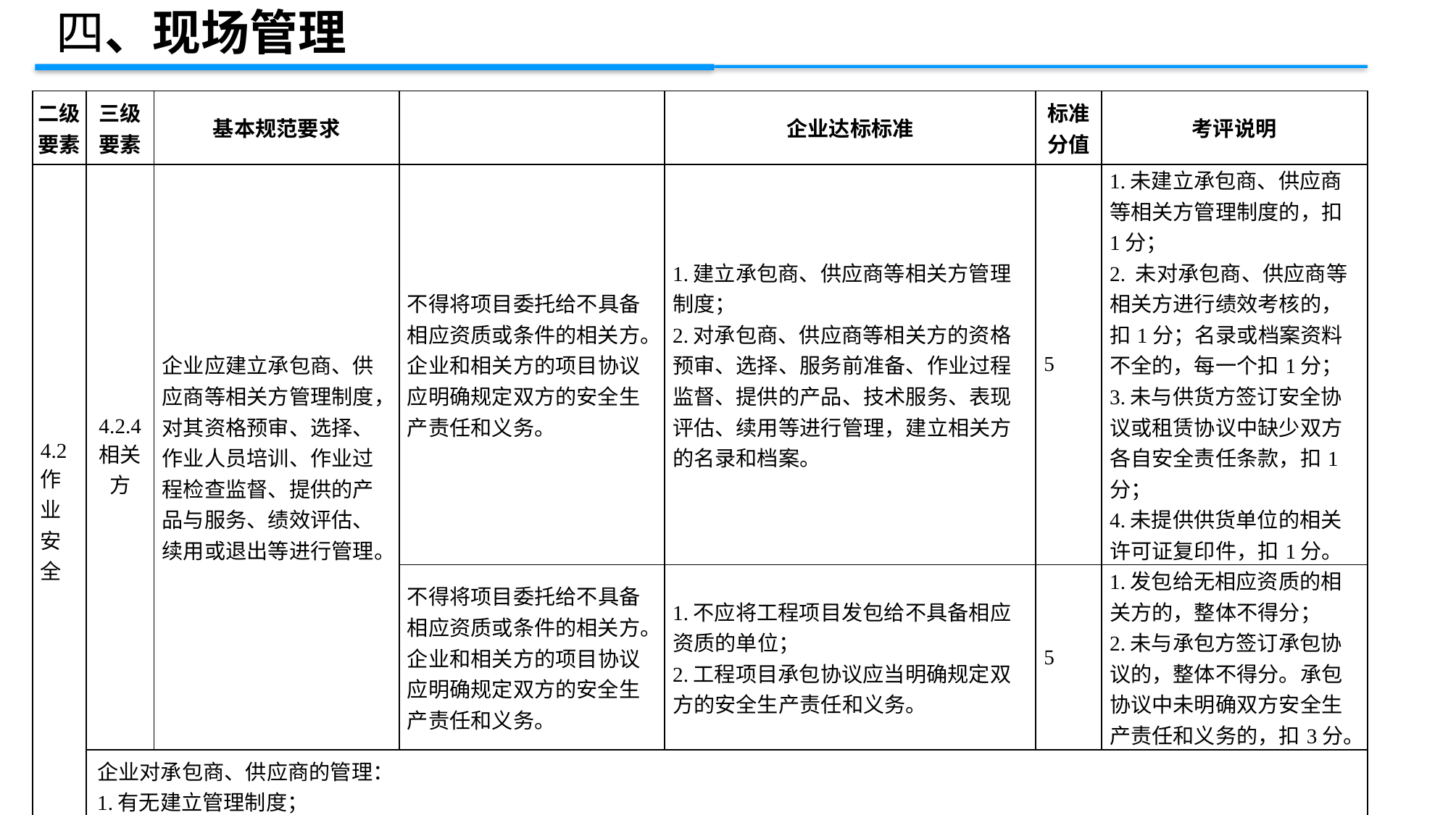

四、现场管理

| 二级 要素 | 三级 要素 | 基本规范要求 |  | 企业达标标准 | 标准 分值 | 考评说明 |
| --- | --- | --- | --- | --- | --- | --- |
| 4.2作业安全 | 4.2.4 相关方 | 企业应建立承包商、供应商等相关方管理制度，对其资格预审、选择、作业人员培训、作业过程检查监督、提供的产品与服务、绩效评估、续用或退出等进行管理。 | 不得将项目委托给不具备相应资质或条件的相关方。企业和相关方的项目协议应明确规定双方的安全生产责任和义务。 | 1.建立承包商、供应商等相关方管理制度； 2.对承包商、供应商等相关方的资格预审、选择、服务前准备、作业过程监督、提供的产品、技术服务、表现评估、续用等进行管理，建立相关方的名录和档案。 | 5 | 1.未建立承包商、供应商等相关方管理制度的，扣1分； 2. 未对承包商、供应商等相关方进行绩效考核的，扣1分；名录或档案资料不全的，每一个扣1分； 3.未与供货方签订安全协议或租赁协议中缺少双方各自安全责任条款，扣1分； 4.未提供供货单位的相关许可证复印件，扣1分。 |
|  |  |  | 不得将项目委托给不具备相应资质或条件的相关方。企业和相关方的项目协议应明确规定双方的安全生产责任和义务。 | 1.不应将工程项目发包给不具备相应资质的单位； 2.工程项目承包协议应当明确规定双方的安全生产责任和义务。 | 5 | 1.发包给无相应资质的相关方的，整体不得分； 2.未与承包方签订承包协议的，整体不得分。承包协议中未明确双方安全生产责任和义务的，扣3分。 |
|  | 企业对承包商、供应商的管理： 1.有无建立管理制度； 2.对承包商、供应商资格预审、提供的产品、技术服务、表现等进行考核，收集相应的资质资料。 3.与承包商、供应商签订安全协议，明确双方安全责任。 |  |  |  |  |  |